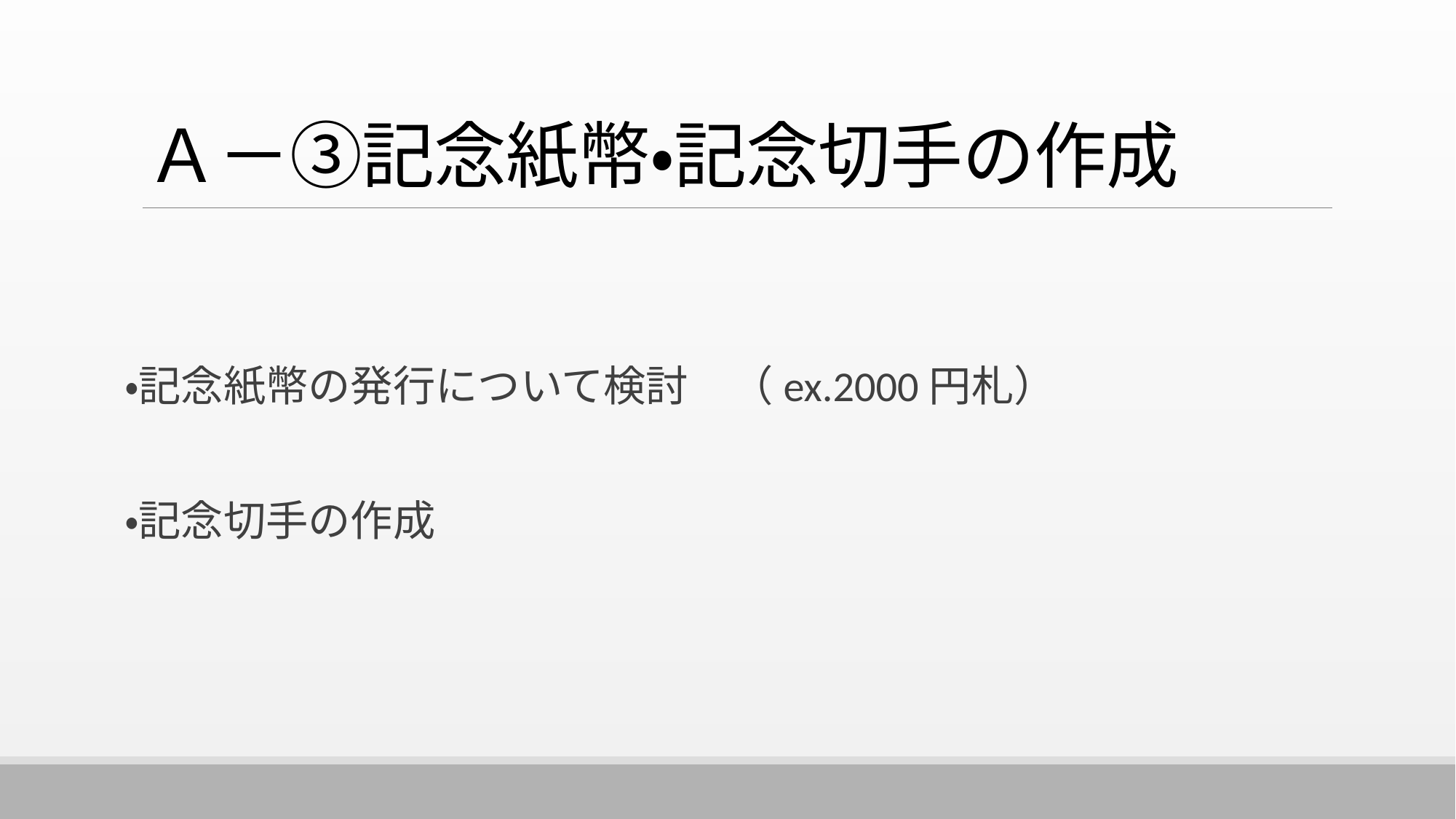

# Ａ－③記念紙幣・記念切手の作成

・記念紙幣の発行について検討　（ex.2000円札）

・記念切手の作成